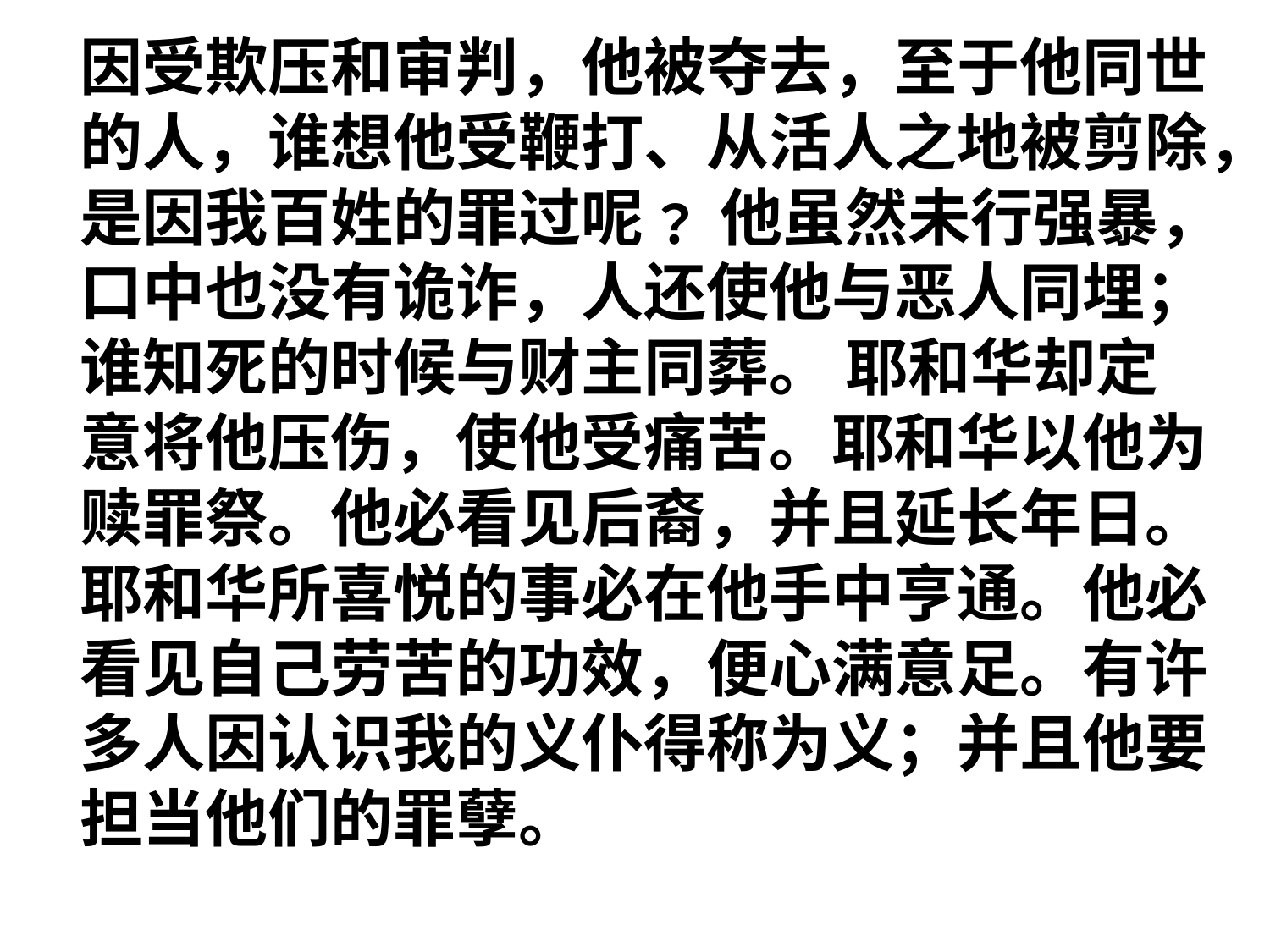

因受欺压和审判，他被夺去，至于他同世的人，谁想他受鞭打、从活人之地被剪除，是因我百姓的罪过呢﹖ 他虽然未行强暴，口中也没有诡诈，人还使他与恶人同埋；谁知死的时候与财主同葬。 耶和华却定意将他压伤，使他受痛苦。耶和华以他为赎罪祭。他必看见后裔，并且延长年日。耶和华所喜悦的事必在他手中亨通。他必看见自己劳苦的功效，便心满意足。有许多人因认识我的义仆得称为义；并且他要担当他们的罪孽。